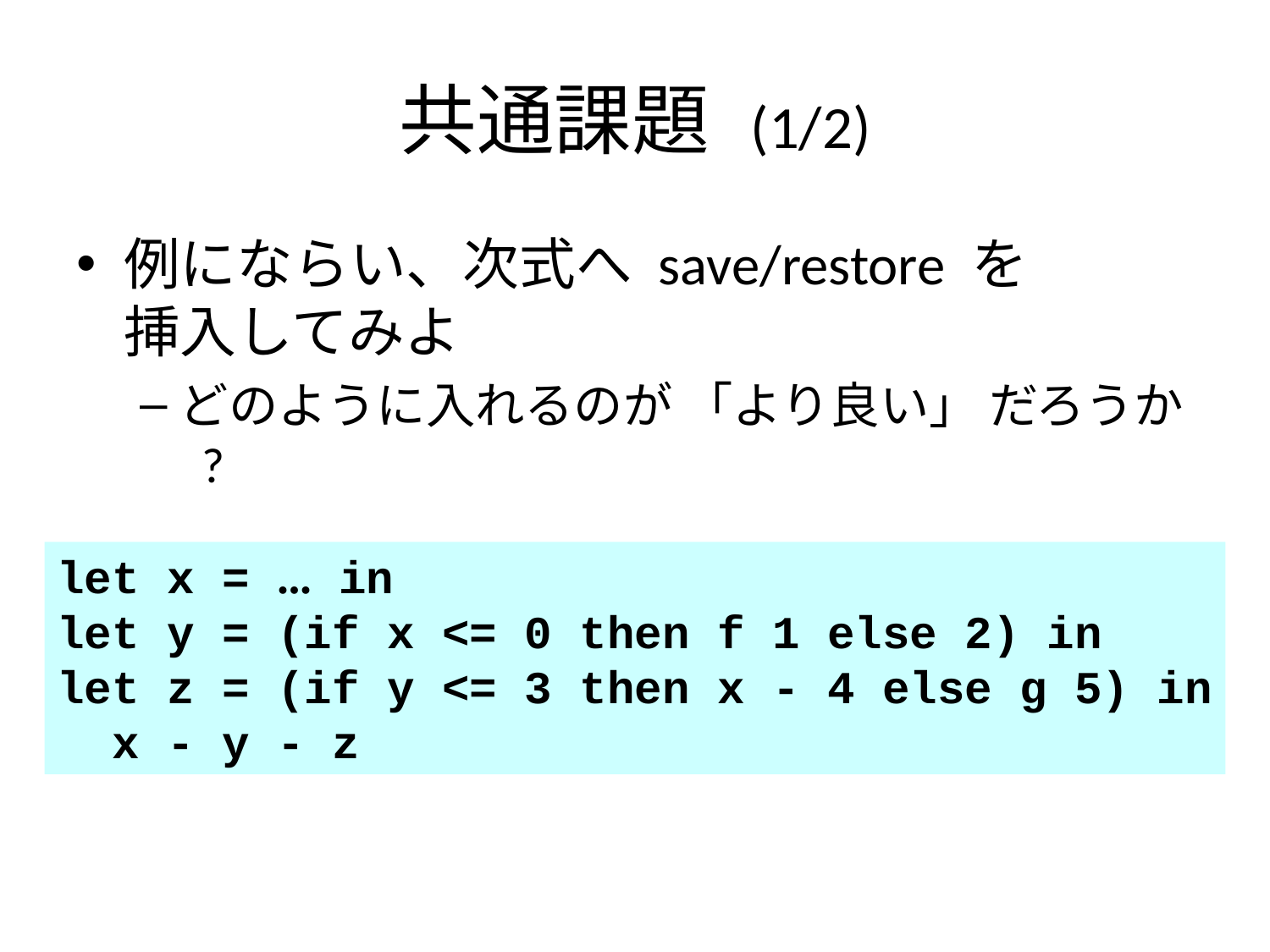

# 共通課題  (1/2)
例にならい、次式へ save/restore を
挿入してみよ
どのように入れるのが 「より良い」 だろうか ?
let x = ... in
let y = (if x <= 0 then f 1 else 2) in
let z = (if y <= 3 then x - 4 else g 5) in
  x - y - z